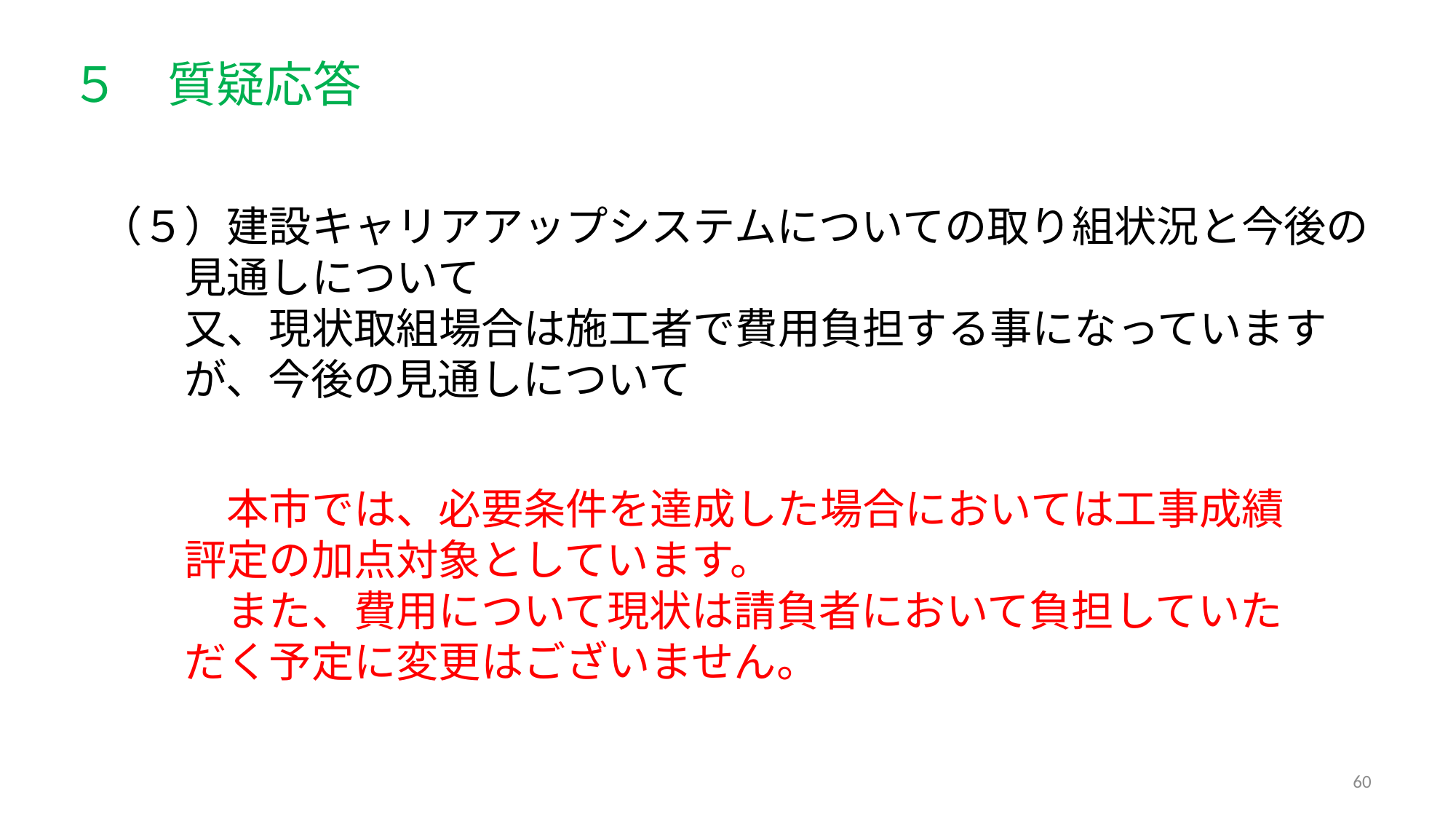

５　質疑応答
（５）建設キャリアアップシステムについての取り組状況と今後の
　　見通しについて
　　又、現状取組場合は施工者で費用負担する事になっています
　　が、今後の見通しについて
　本市では、必要条件を達成した場合においては工事成績
評定の加点対象としています。
　また、費用について現状は請負者において負担していた
だく予定に変更はございません。
60